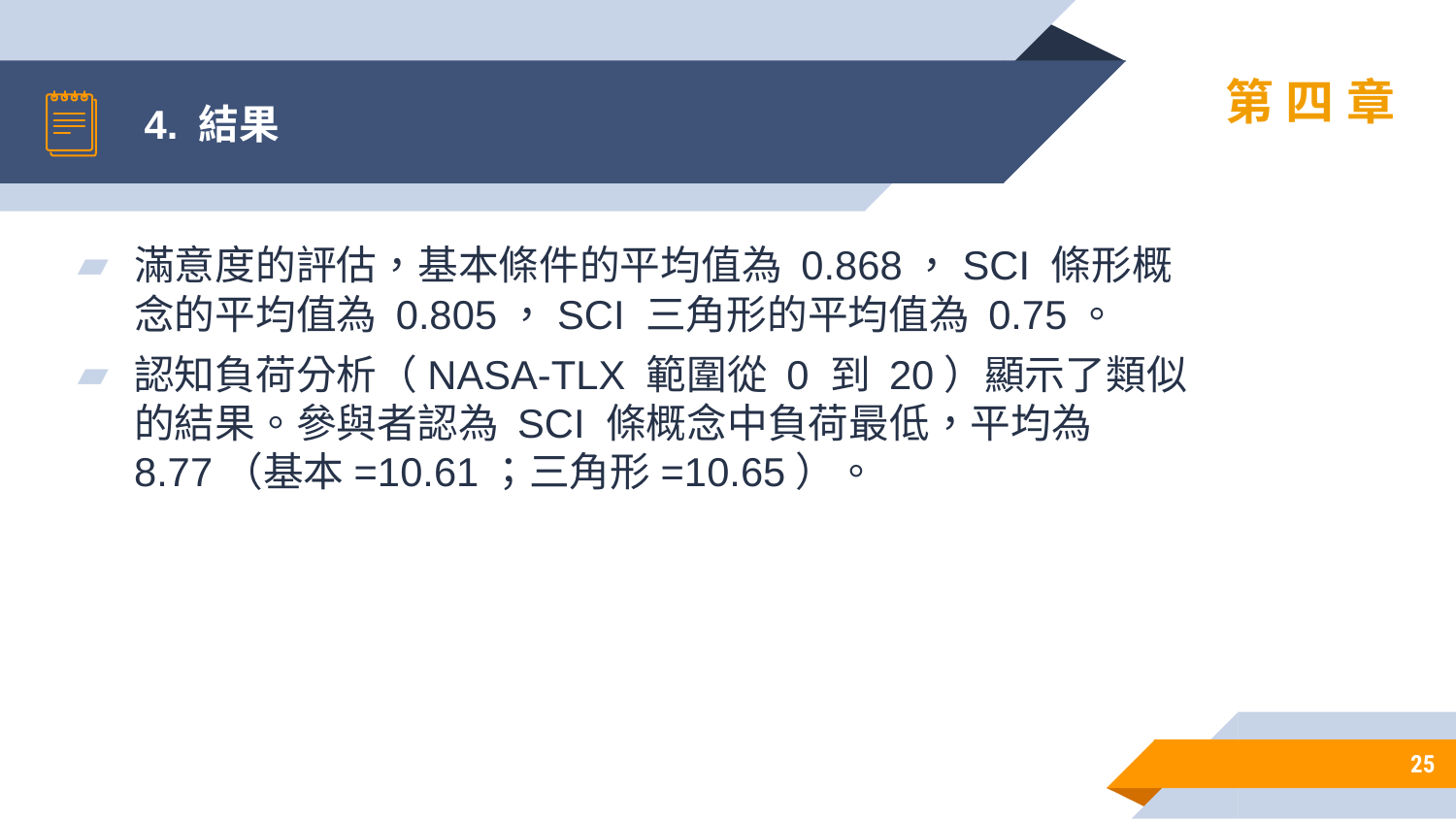

# 4. 結果
第四章

滿意度的評估，基本條件的平均值為 0.868，SCI 條形概念的平均值為 0.805，SCI 三角形的平均值為 0.75。
認知負荷分析（NASA-TLX 範圍從 0 到 20）顯示了類似的結果。參與者認為 SCI 條概念中負荷最低，平均為 8.77（基本=10.61；三角形=10.65）。

25